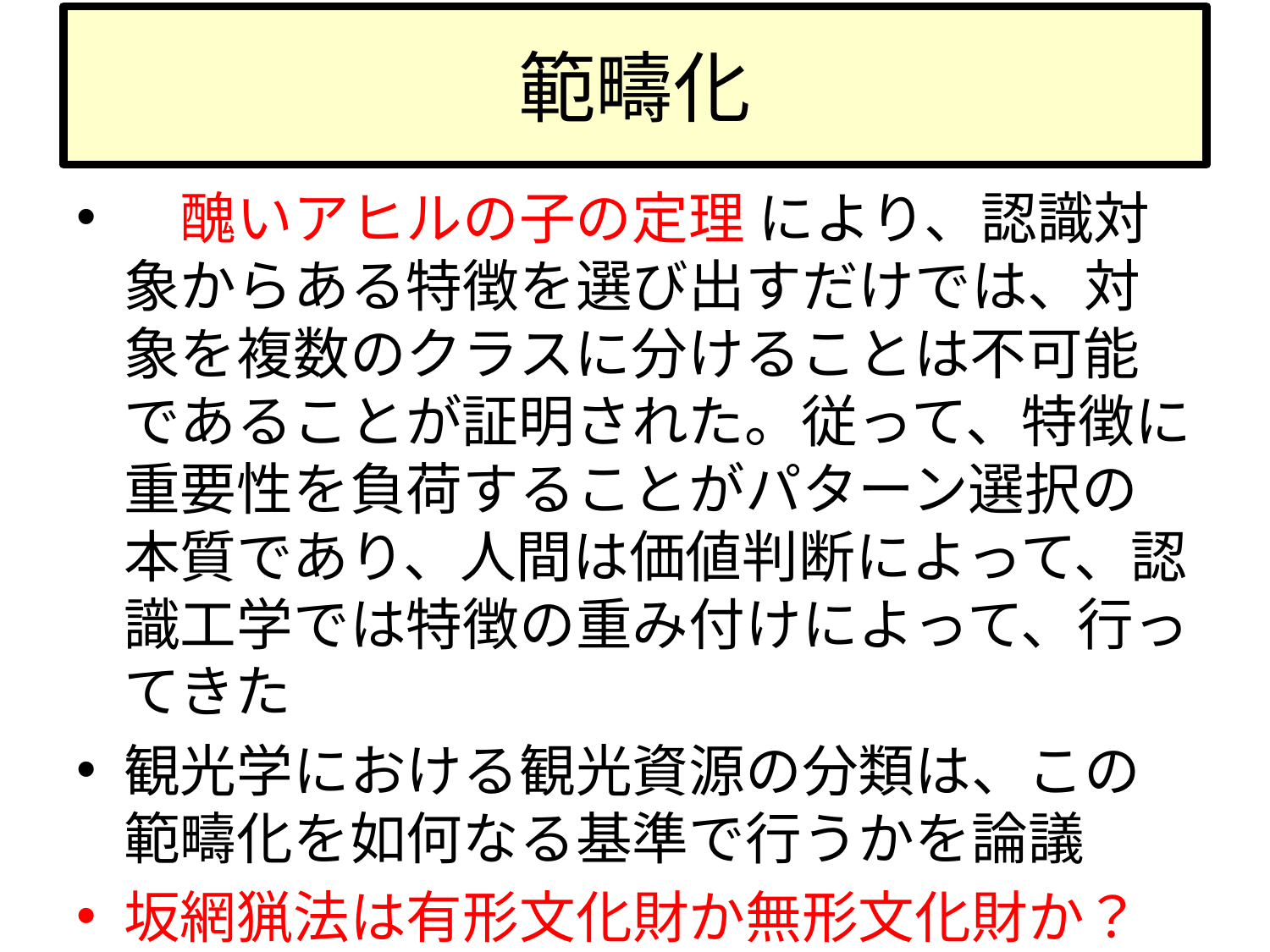

# 範疇化
　醜いアヒルの子の定理 により、認識対象からある特徴を選び出すだけでは、対象を複数のクラスに分けることは不可能であることが証明された。従って、特徴に重要性を負荷することがパターン選択の本質であり、人間は価値判断によって、認識工学では特徴の重み付けによって、行ってきた
観光学における観光資源の分類は、この範疇化を如何なる基準で行うかを論議
坂網猟法は有形文化財か無形文化財か？